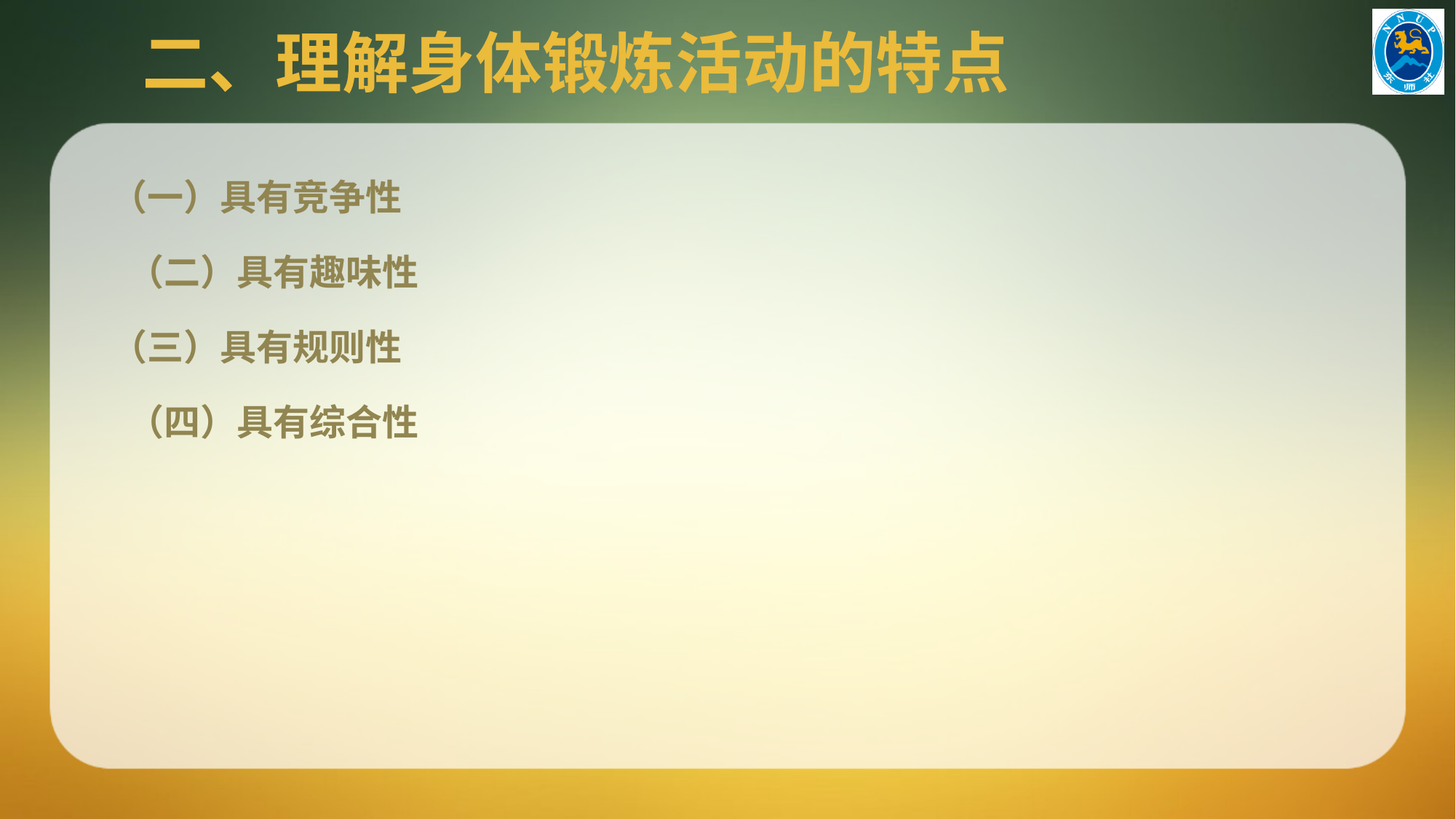

# 二、理解身体锻炼活动的特点
（一）具有竞争性
 （二）具有趣味性
（三）具有规则性
 （四）具有综合性